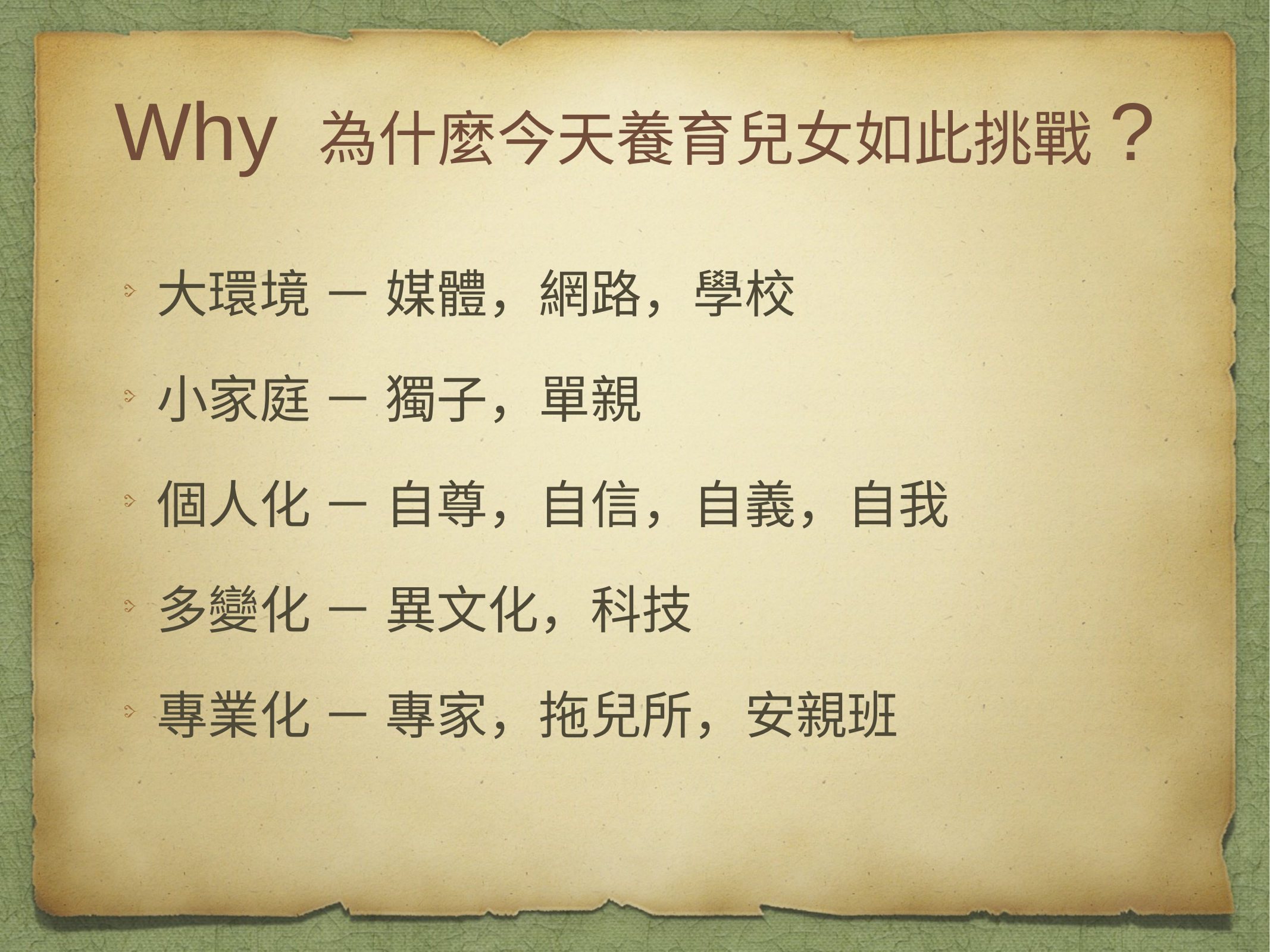

Why 為什麼今天養育兒女如此挑戰?
大環境 － 媒體，網路，學校
小家庭 － 獨子，單親
個人化 － 自尊，自信，自義，自我
多變化 － 異文化，科技
專業化 － 專家，拖兒所，安親班